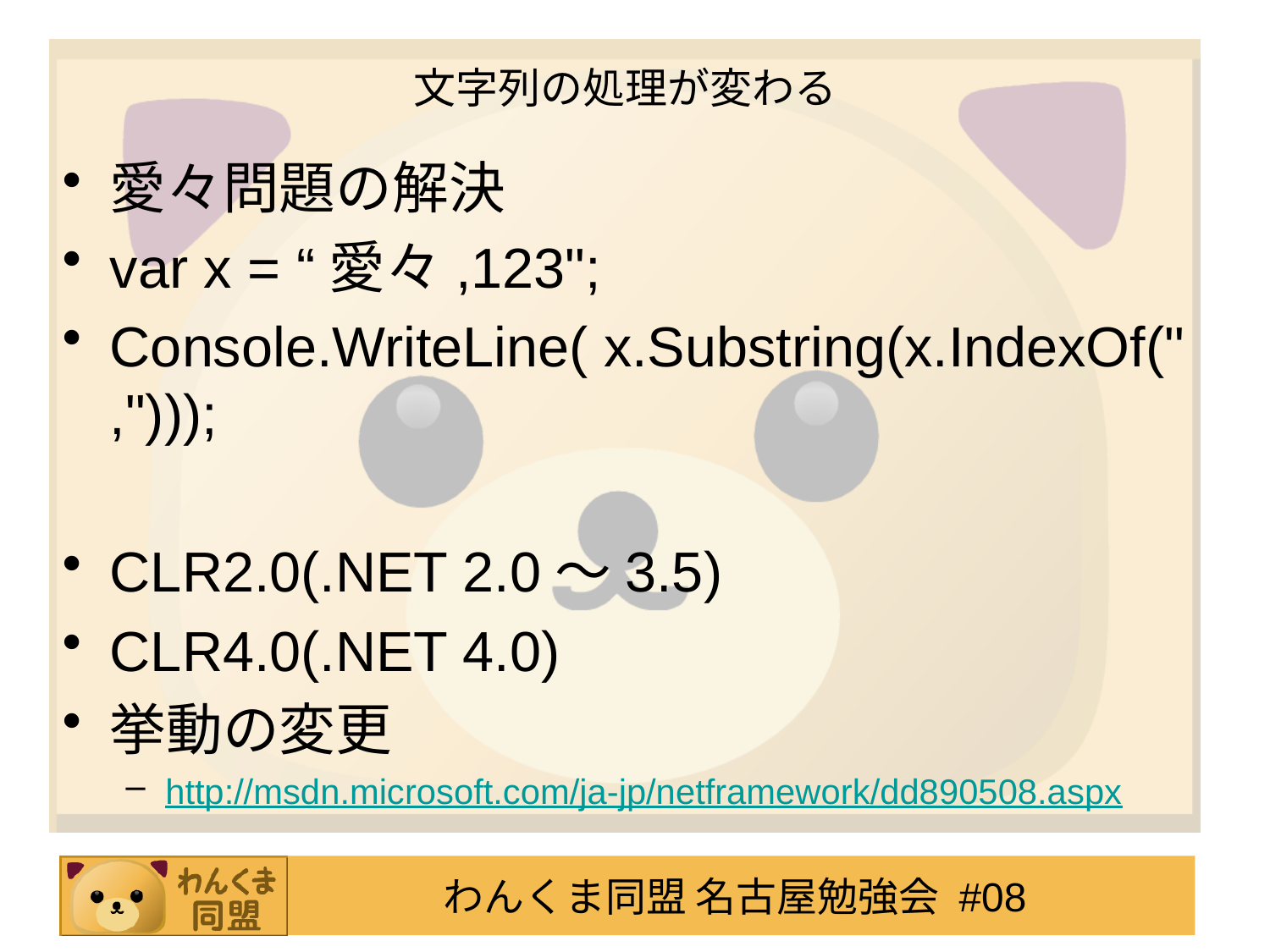

# 文字列の処理が変わる
愛々問題の解決
var x = “愛々,123";
Console.WriteLine( x.Substring(x.IndexOf(",")));

CLR2.0(.NET 2.0～3.5)
CLR4.0(.NET 4.0)
挙動の変更
http://msdn.microsoft.com/ja-jp/netframework/dd890508.aspx